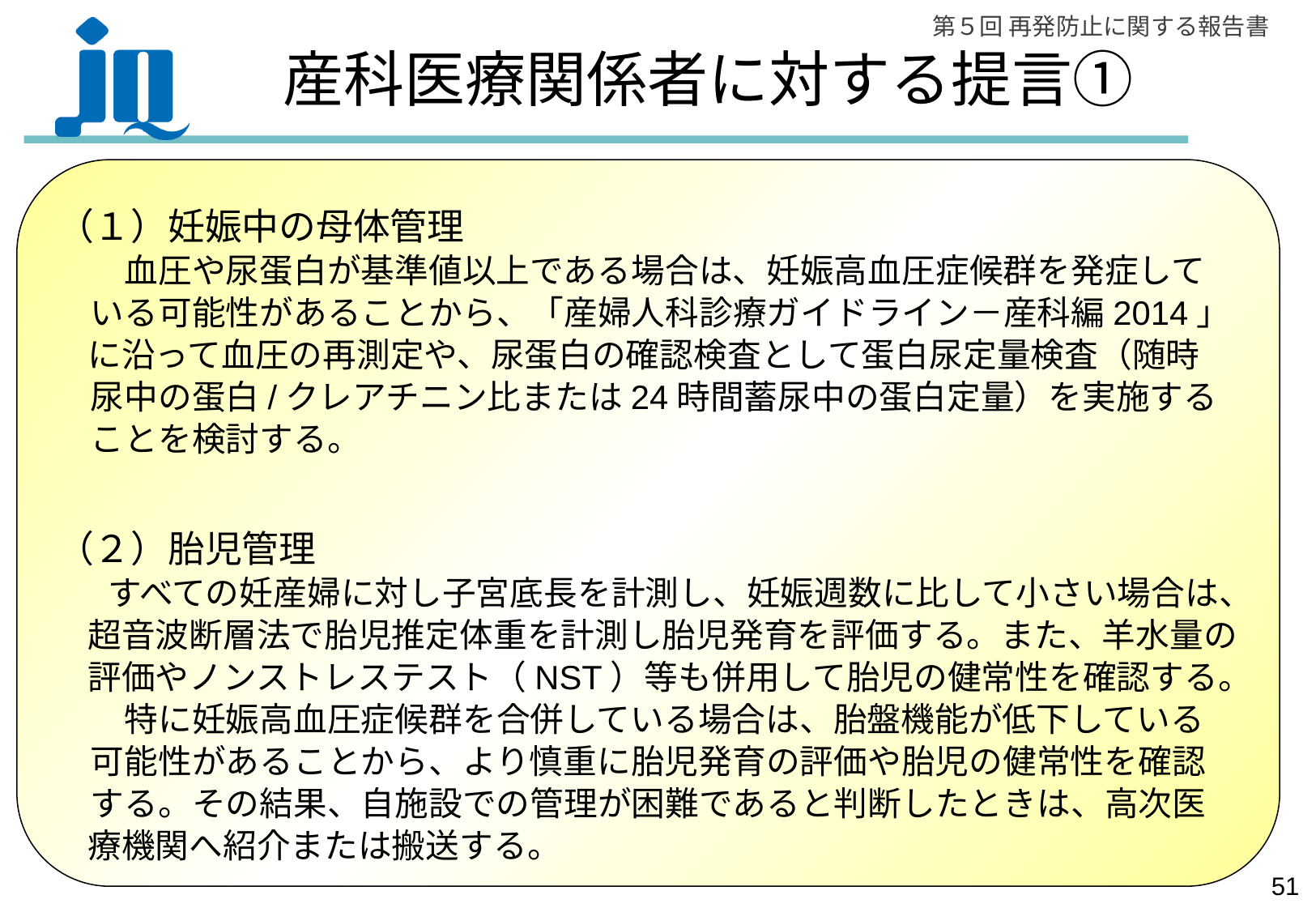

# 産科医療関係者に対する提言①
（１）妊娠中の母体管理
　　血圧や尿蛋白が基準値以上である場合は、妊娠高血圧症候群を発症して
　いる可能性があることから、「産婦人科診療ガイドライン－産科編2014」に沿って血圧の再測定や、尿蛋白の確認検査として蛋白尿定量検査（随時
　尿中の蛋白/クレアチニン比または24時間蓄尿中の蛋白定量）を実施する
　ことを検討する。

（２）胎児管理
  　すべての妊産婦に対し子宮底長を計測し、妊娠週数に比して小さい場合は、超音波断層法で胎児推定体重を計測し胎児発育を評価する。また、羊水量の評価やノンストレステスト（NST）等も併用して胎児の健常性を確認する。
　　特に妊娠高血圧症候群を合併している場合は、胎盤機能が低下している
　可能性があることから、より慎重に胎児発育の評価や胎児の健常性を確認
　する。その結果、自施設での管理が困難であると判断したときは、高次医療機関へ紹介または搬送する。
51